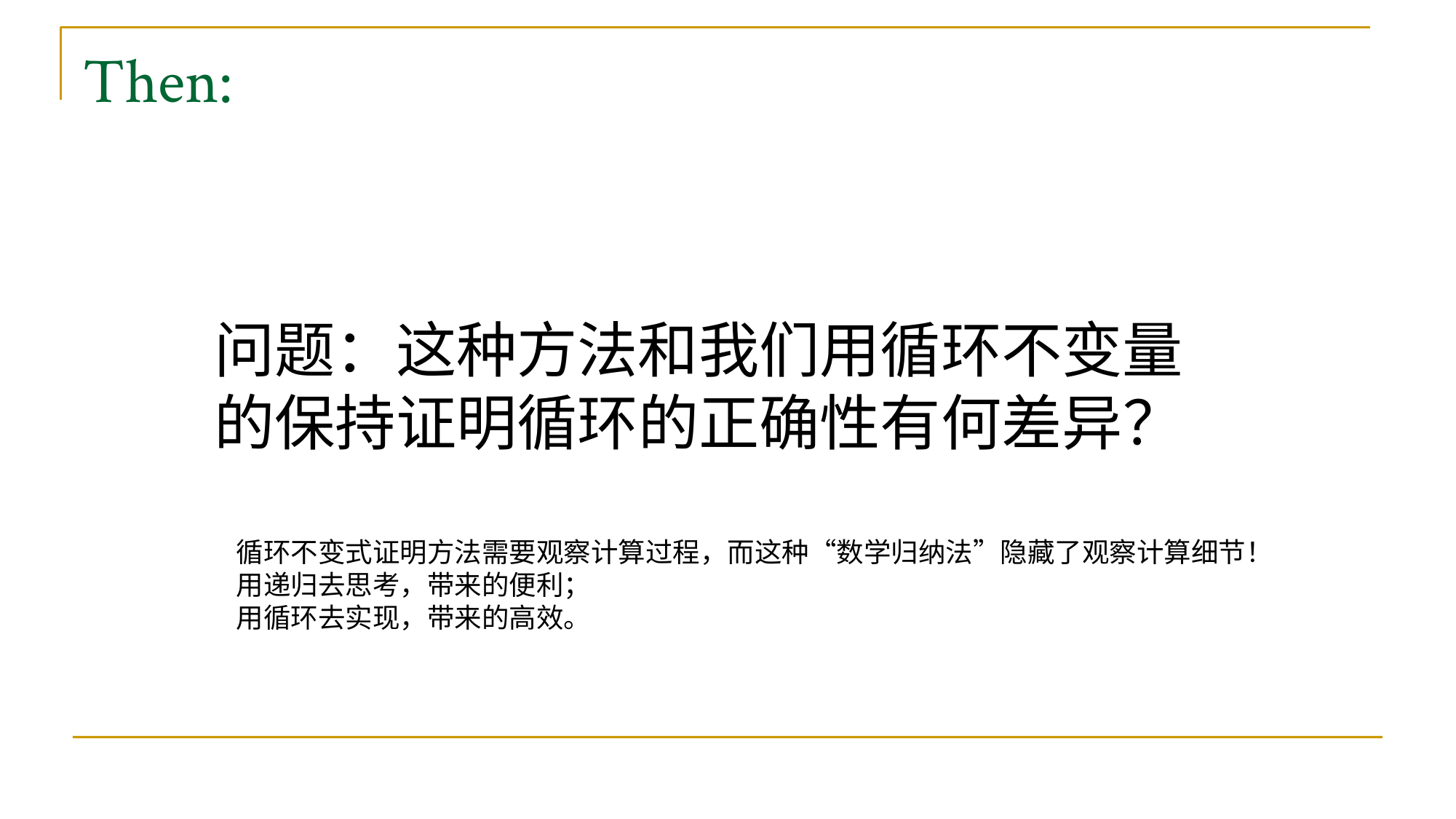

# Then:
问题：这种方法和我们用循环不变量的保持证明循环的正确性有何差异？
循环不变式证明方法需要观察计算过程，而这种“数学归纳法”隐藏了观察计算细节！
用递归去思考，带来的便利；
用循环去实现，带来的高效。